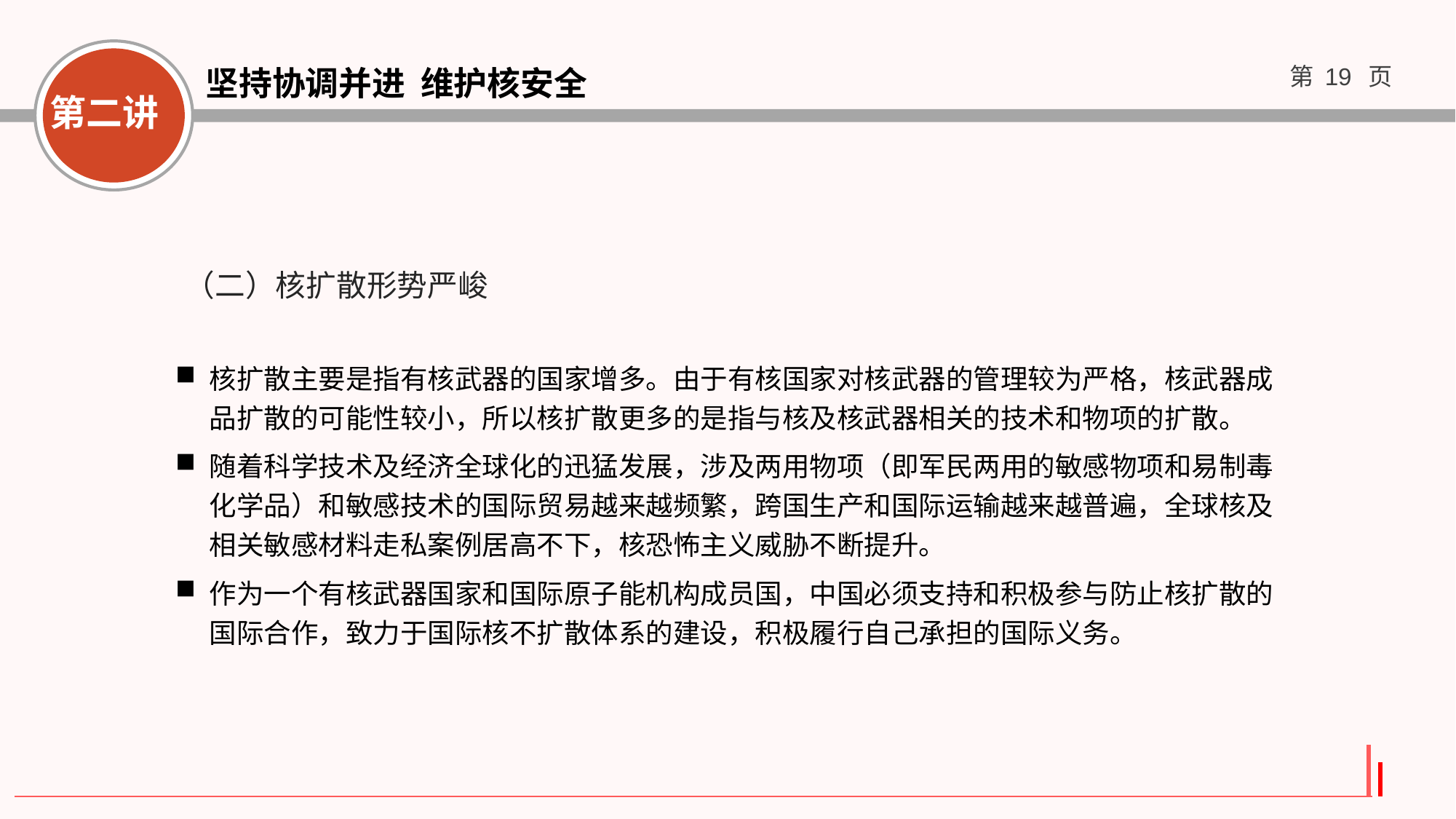

（二）核扩散形势严峻
核扩散主要是指有核武器的国家增多。由于有核国家对核武器的管理较为严格，核武器成品扩散的可能性较小，所以核扩散更多的是指与核及核武器相关的技术和物项的扩散。
随着科学技术及经济全球化的迅猛发展，涉及两用物项（即军民两用的敏感物项和易制毒化学品）和敏感技术的国际贸易越来越频繁，跨国生产和国际运输越来越普遍，全球核及相关敏感材料走私案例居高不下，核恐怖主义威胁不断提升。
作为一个有核武器国家和国际原子能机构成员国，中国必须支持和积极参与防止核扩散的国际合作，致力于国际核不扩散体系的建设，积极履行自己承担的国际义务。